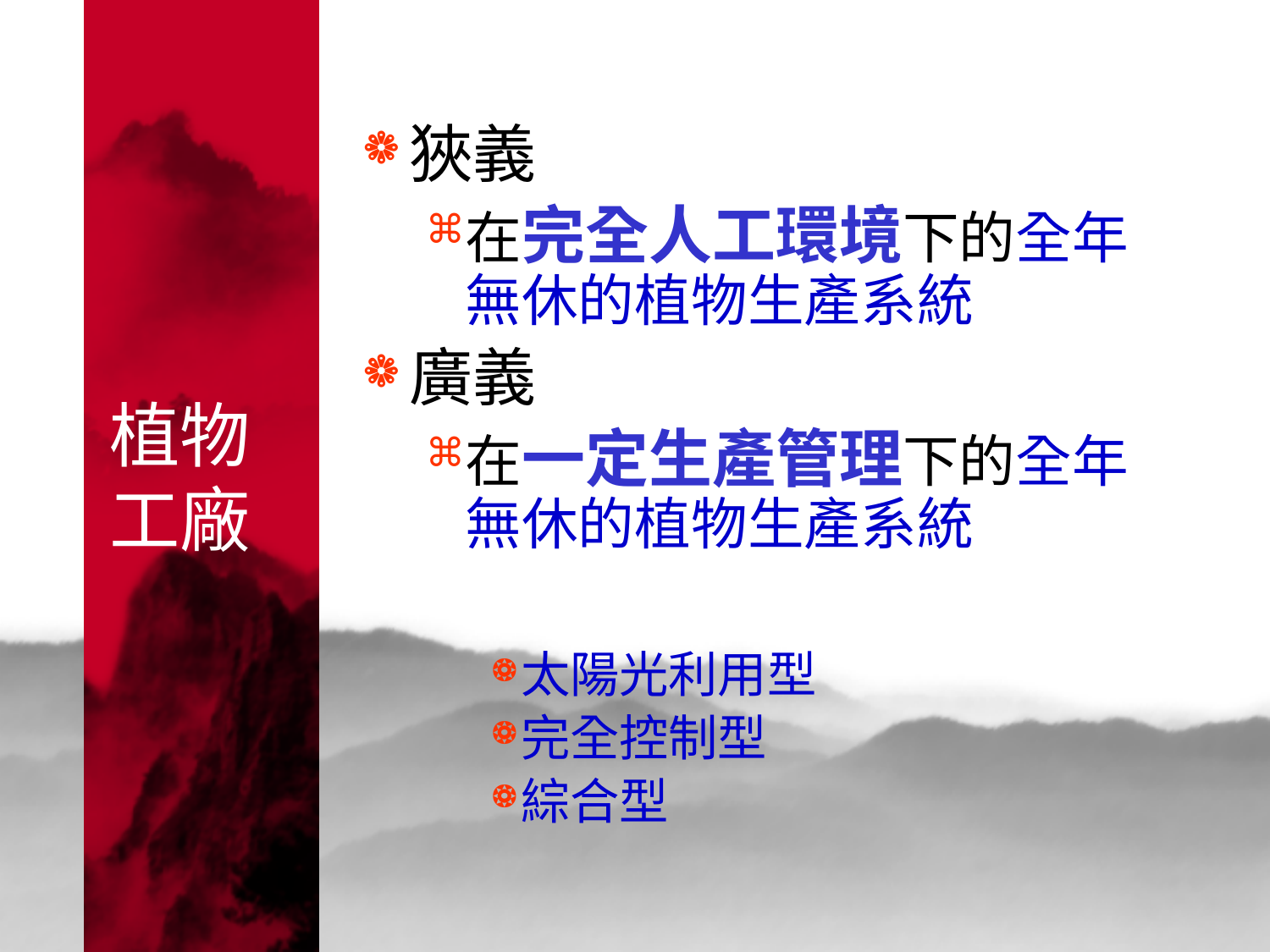

# 植物工廠
狹義
在完全人工環境下的全年無休的植物生產系統
廣義
在一定生產管理下的全年無休的植物生產系統

太陽光利用型
完全控制型
綜合型